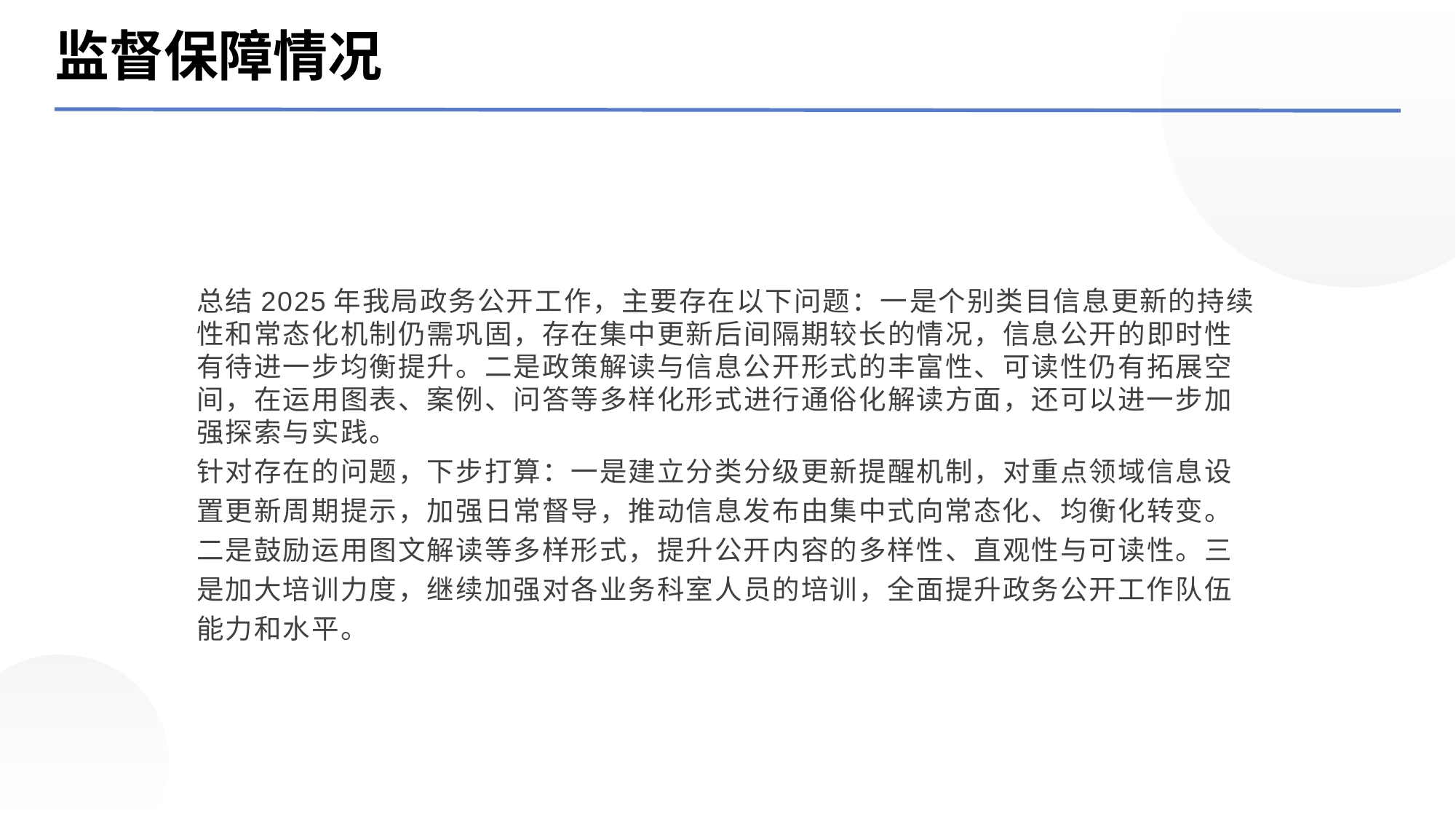

监督保障情况
总结2025年我局政务公开工作，主要存在以下问题：一是个别类目信息更新的持续性和常态化机制仍需巩固，存在集中更新后间隔期较长的情况，信息公开的即时性有待进一步均衡提升。二是政策解读与信息公开形式的丰富性、可读性仍有拓展空间，在运用图表、案例、问答等多样化形式进行通俗化解读方面，还可以进一步加强探索与实践。
针对存在的问题，下步打算：一是建立分类分级更新提醒机制，对重点领域信息设置更新周期提示，加强日常督导，推动信息发布由集中式向常态化、均衡化转变。二是鼓励运用图文解读等多样形式，提升公开内容的多样性、直观性与可读性。三是加大培训力度，继续加强对各业务科室人员的培训，全面提升政务公开工作队伍能力和水平。